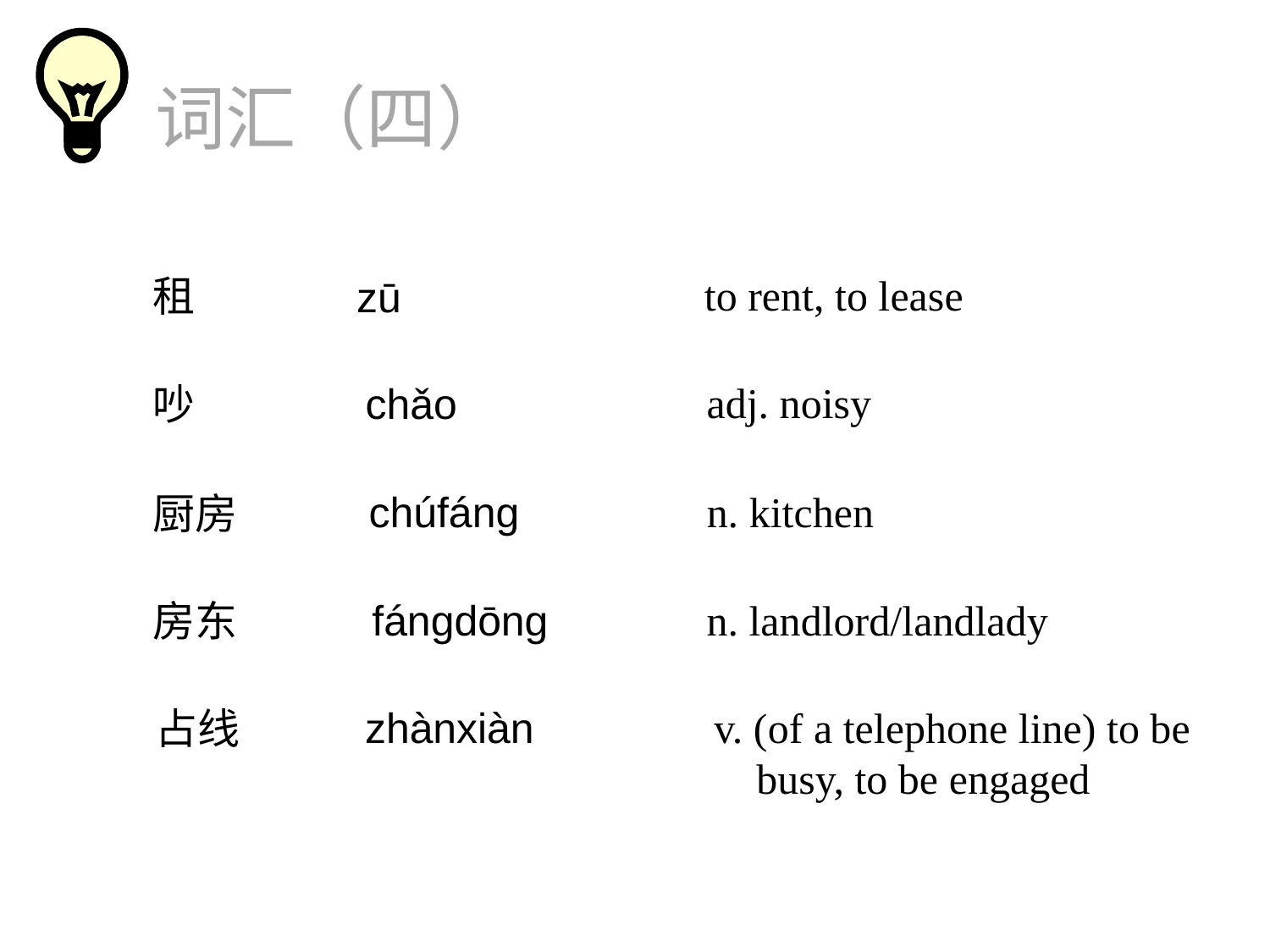

词汇（四）
to rent, to lease
租
zū
adj. noisy
chǎo
吵
chúfáng
n. kitchen
厨房
fángdōng
n. landlord/landlady
房东
zhànxiàn
v. (of a telephone line) to be
    busy, to be engaged
占线